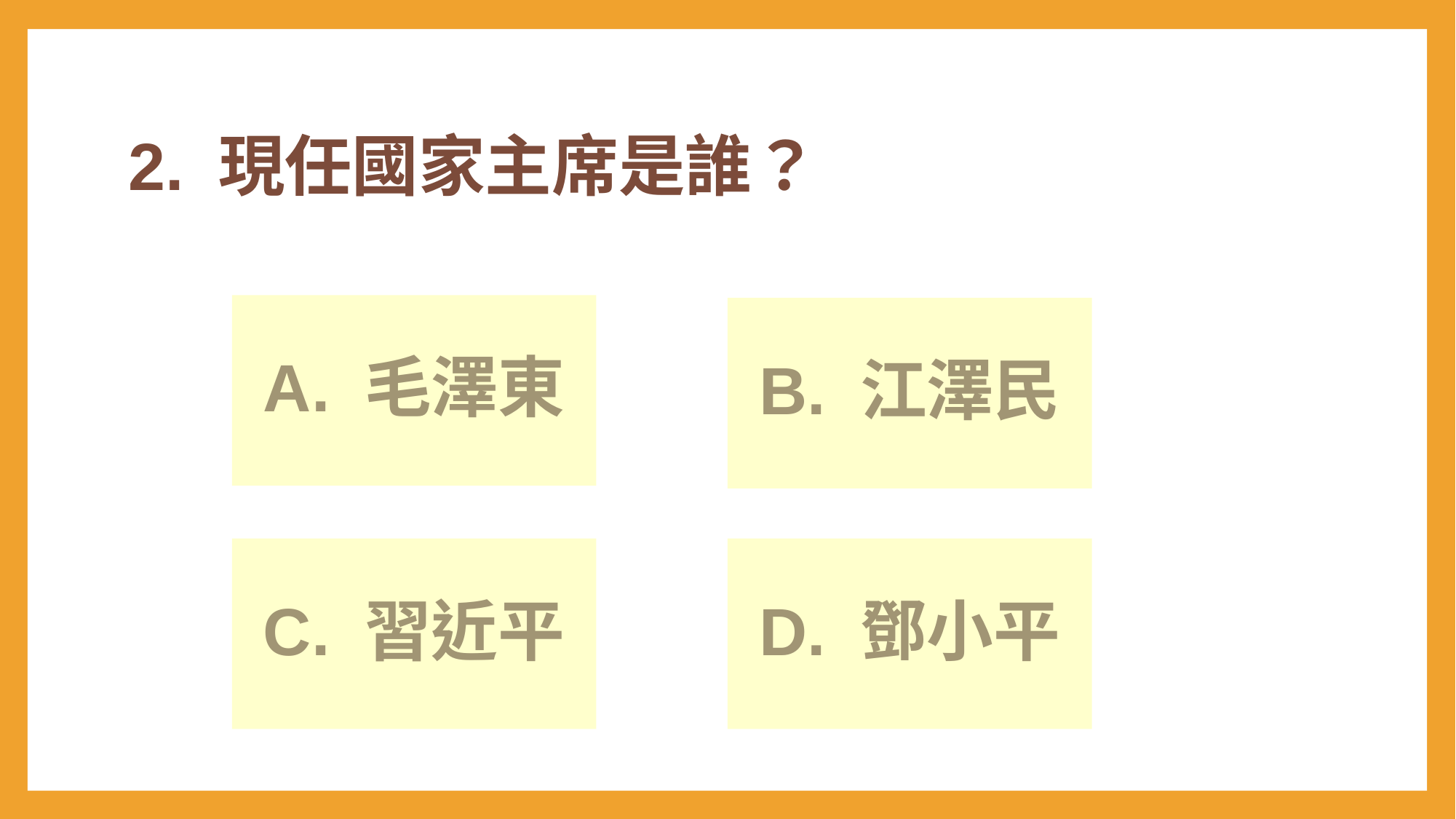

# 2. 現任國家主席是誰？
A. 毛澤東
B. 江澤民
C. 習近平
D. 鄧小平